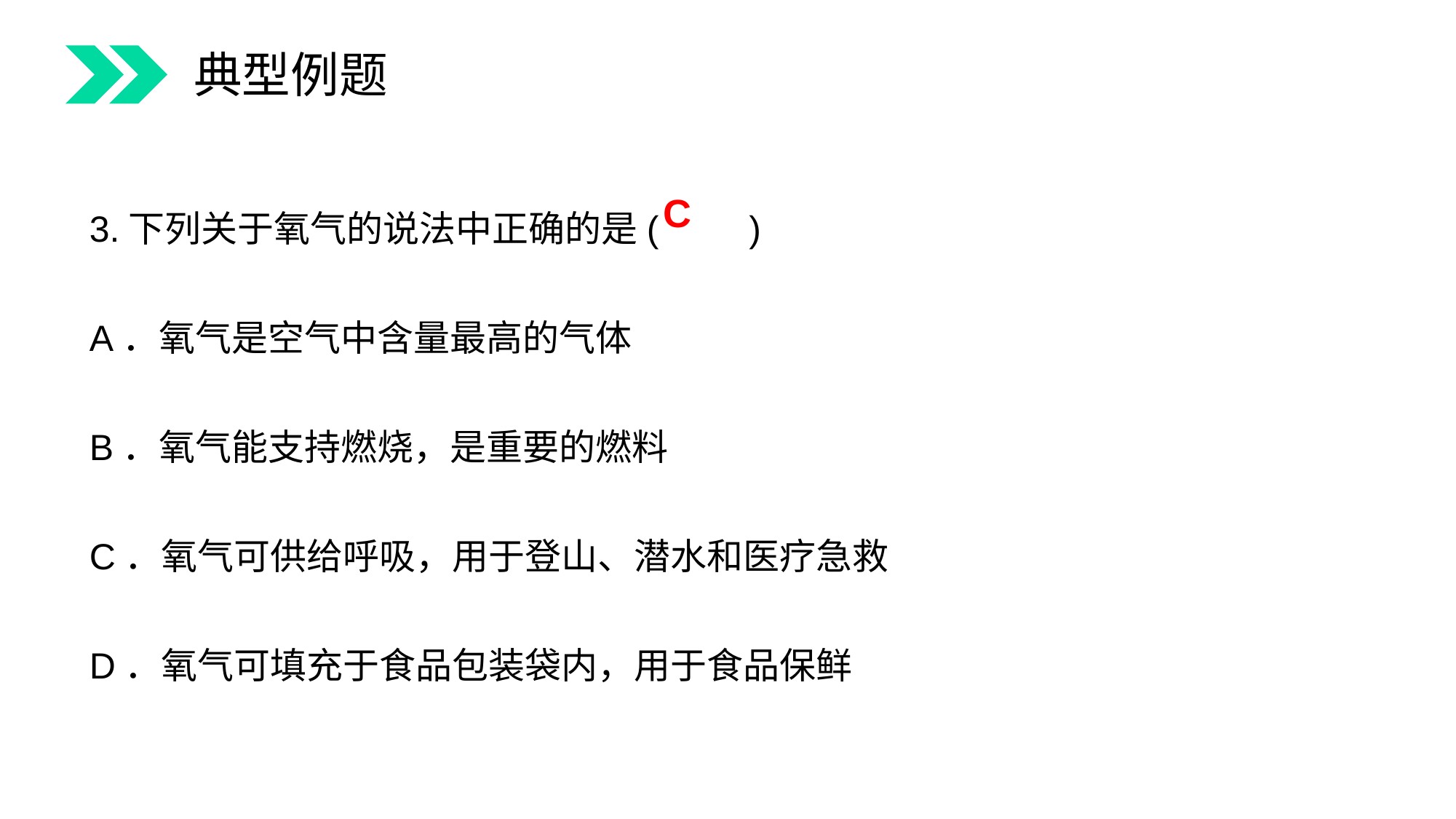

典型例题
3.下列关于氧气的说法中正确的是(　　)
A．氧气是空气中含量最高的气体
B．氧气能支持燃烧，是重要的燃料
C．氧气可供给呼吸，用于登山、潜水和医疗急救
D．氧气可填充于食品包装袋内，用于食品保鲜
C